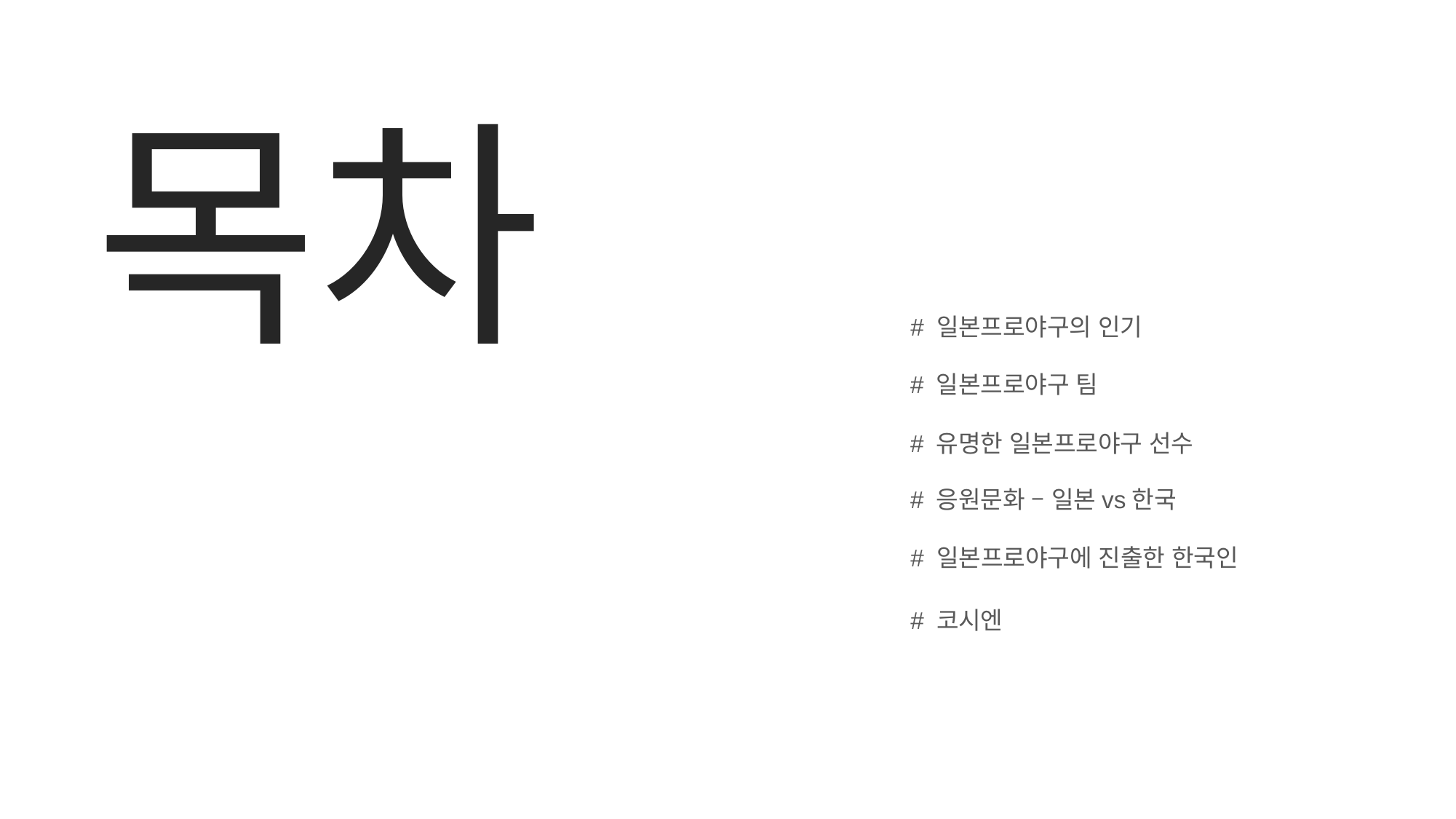

목차
# 일본프로야구의 인기
# 일본프로야구 팀
# 유명한 일본프로야구 선수
# 일본프로야구에 진출한 한국인
# 코시엔
# 응원문화 – 일본vs한국